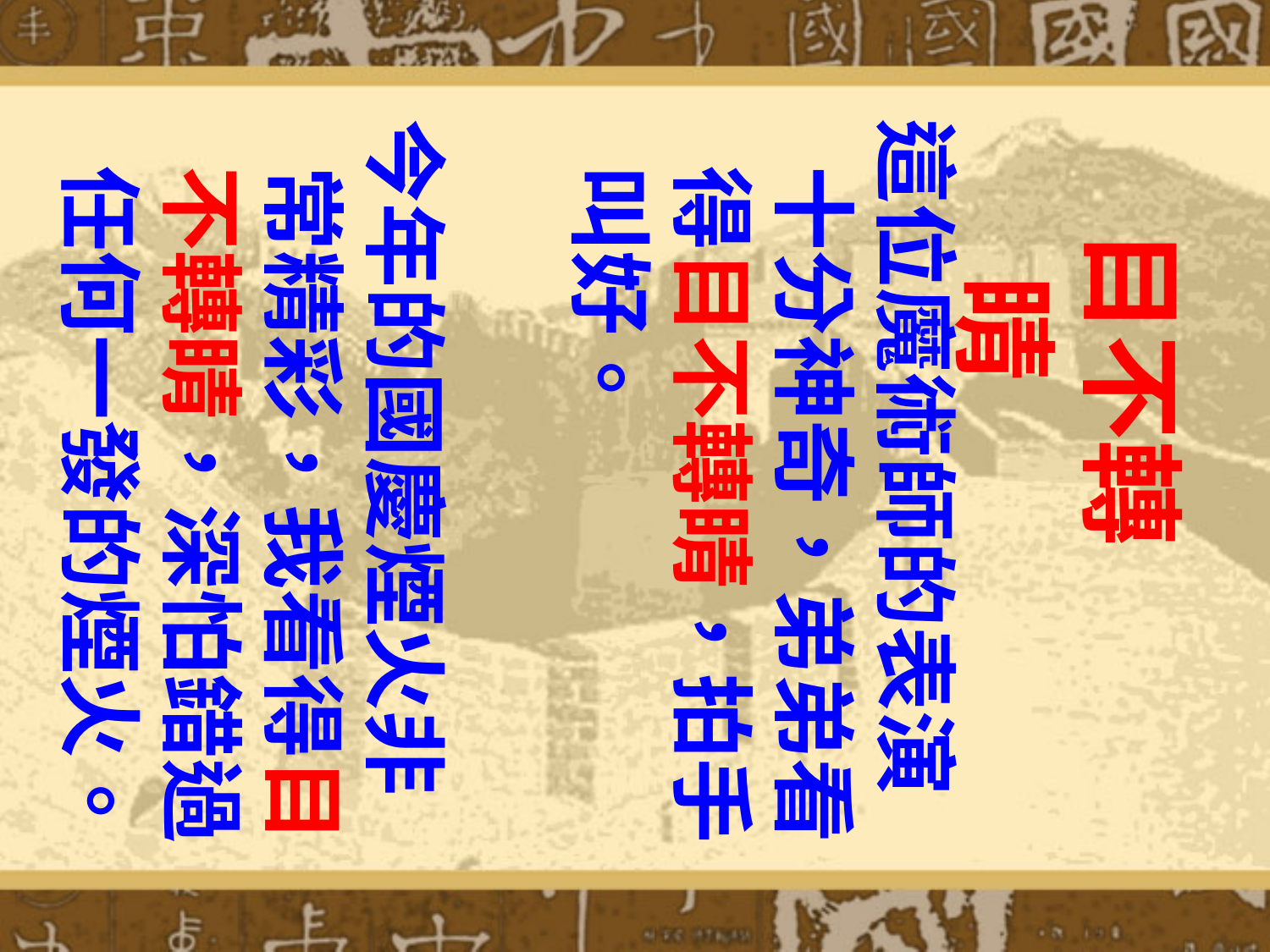

今年的國慶煙火非常精彩，我看得目不轉睛，深怕錯過任何一發的煙火。
這位魔術師的表演十分神奇，弟弟看得目不轉睛，拍手叫好。
目不轉睛